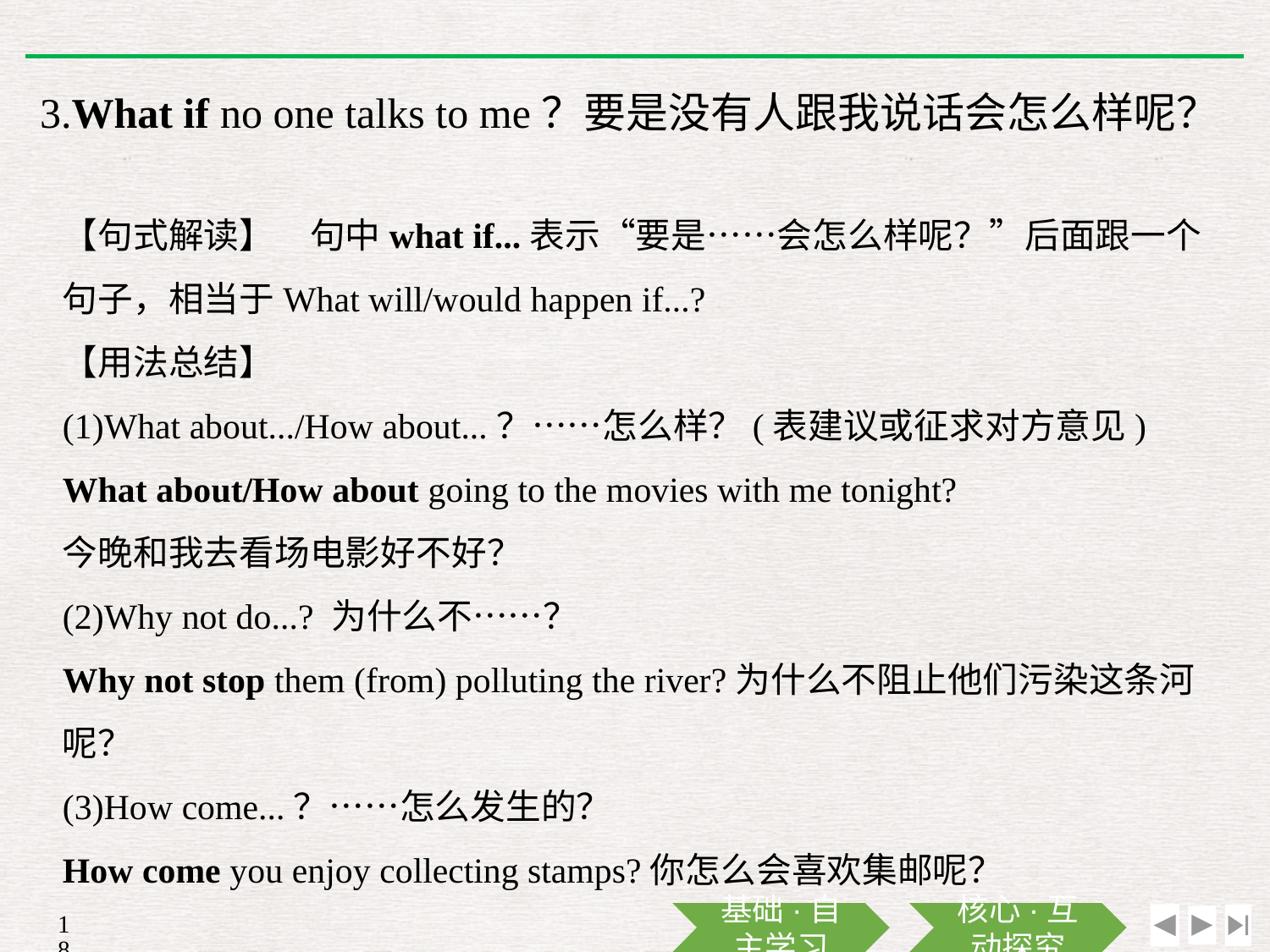

3.What if no one talks to me？要是没有人跟我说话会怎么样呢？
【句式解读】　句中what if...表示“要是……会怎么样呢？”后面跟一个句子，相当于What will/would happen if...?
【用法总结】
(1)What about.../How about...？……怎么样？(表建议或征求对方意见)
What about/How about going to the movies with me tonight?
今晚和我去看场电影好不好？
(2)Why not do...? 为什么不……？
Why not stop them (from) polluting the river?为什么不阻止他们污染这条河呢？
(3)How come...？……怎么发生的？
How come you enjoy collecting stamps?你怎么会喜欢集邮呢？